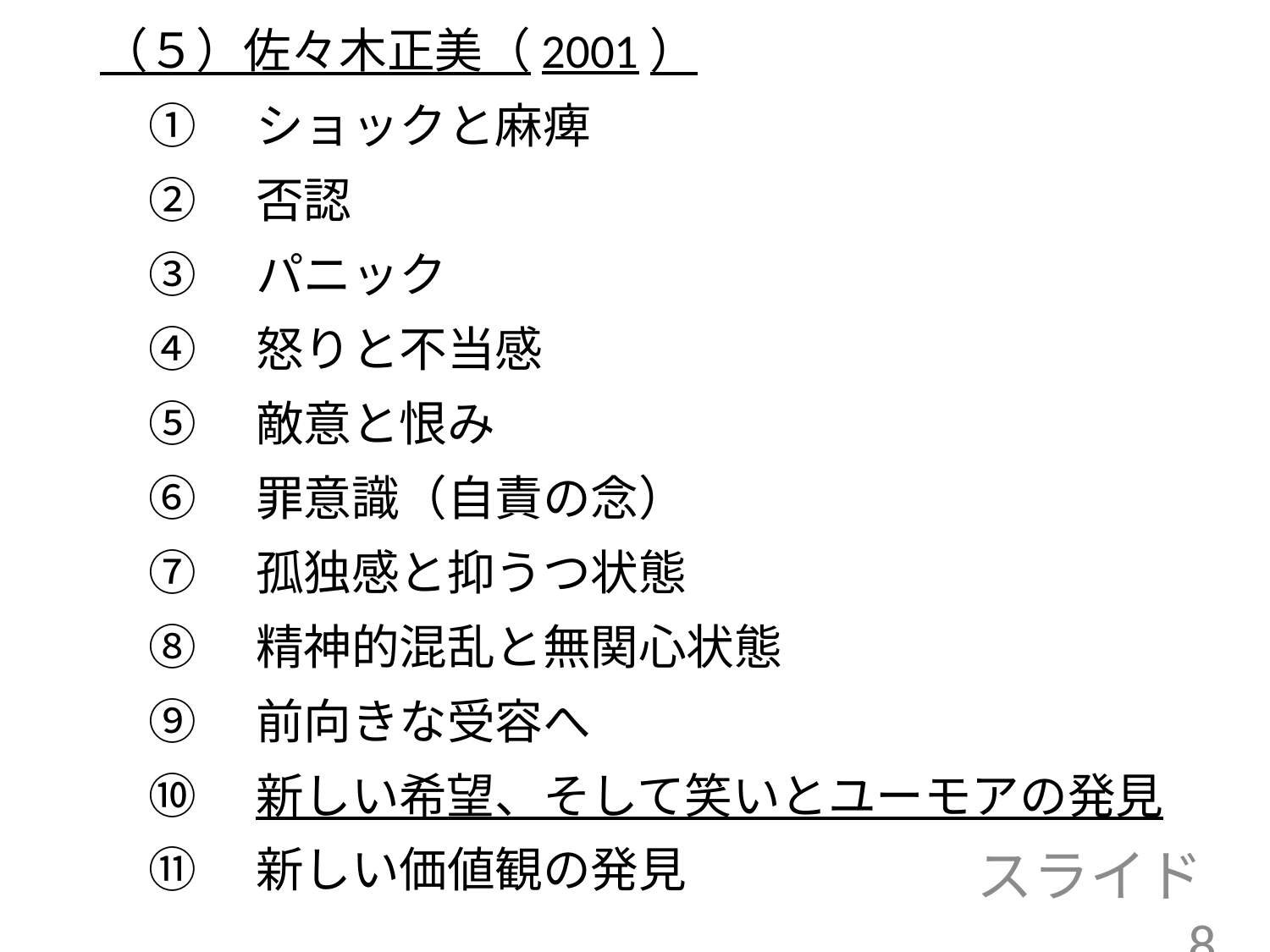

（５）佐々木正美（2001）
①　ショックと麻痺
②　否認
③　パニック
④　怒りと不当感
⑤　敵意と恨み
⑥　罪意識（自責の念）
⑦　孤独感と抑うつ状態
⑧　精神的混乱と無関心状態
⑨　前向きな受容へ
⑩　新しい希望、そして笑いとユーモアの発見
⑪　新しい価値観の発見

スライド8